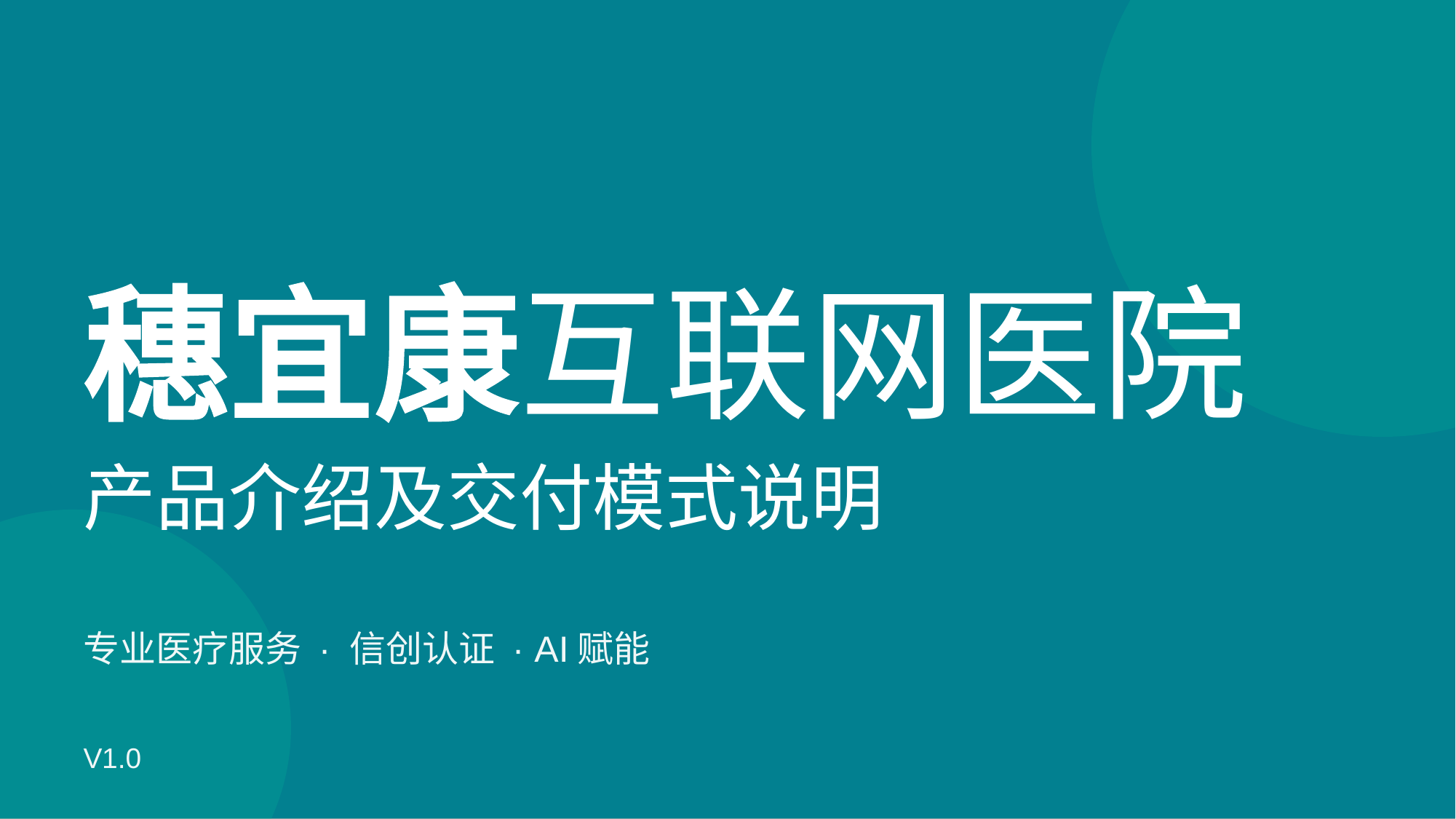

穗宜康互联网医院
产品介绍及交付模式说明

专业医疗服务 · 信创认证 · AI赋能
V1.0